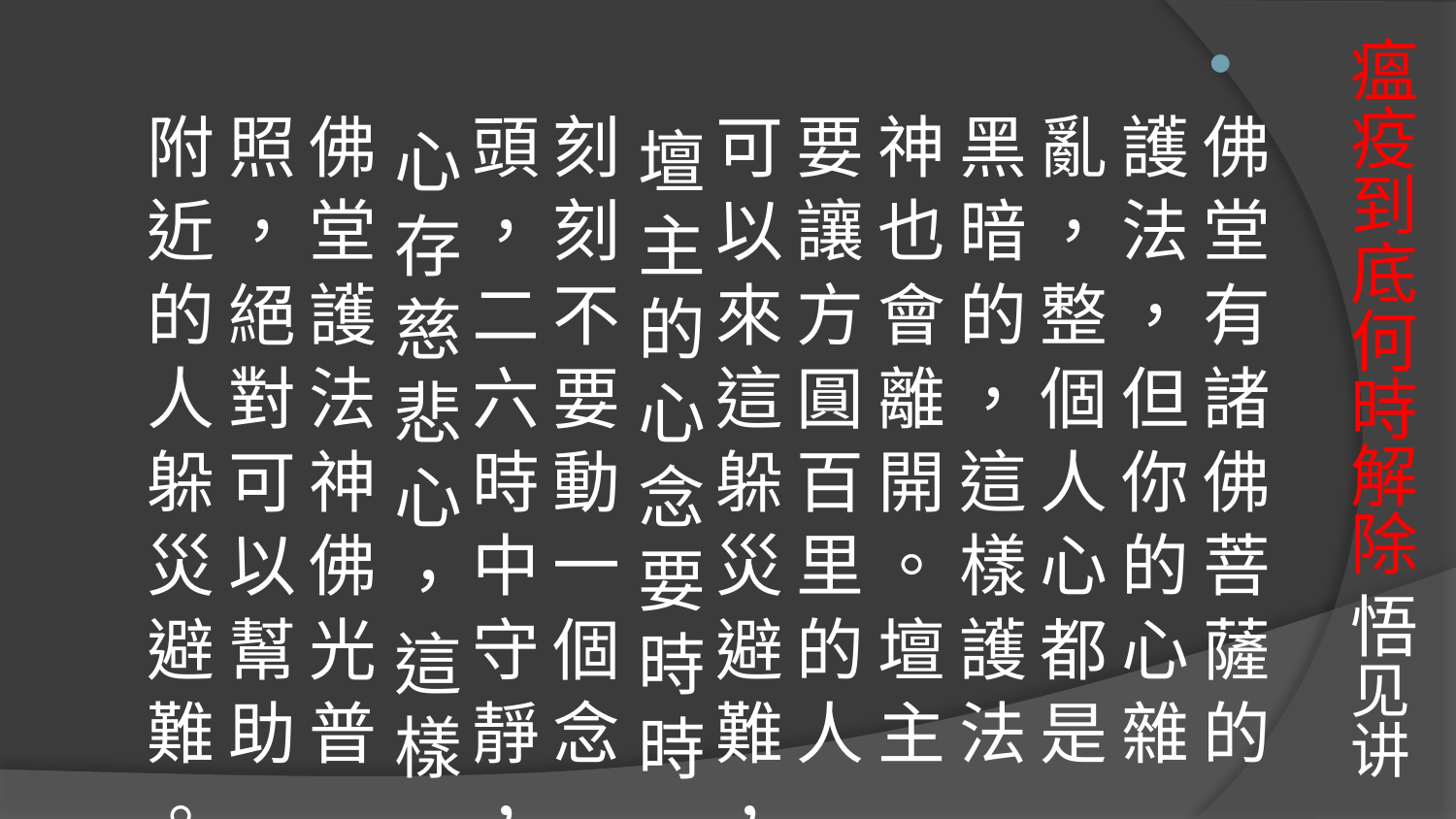

# 瘟疫到底何時解除 悟见讲
佛 堂 有 諸 佛 菩 薩 的 護 法 ， 但 你 的 心 雜 亂 ， 整 個 人 心 都 是 黑 暗 的 ， 這 樣 護 法 神 也 會 離 開 。 壇 主 要 讓 方 圓 百 里 的 人 可 以 來 這 躲 災 避 難 ， 壇 主 的 心 念 要 時 時 刻 刻 不 要 動 一 個 念 頭 ， 二 六 時 中 守 靜 ， 心 存 慈 悲 心 ， 這 樣 佛 堂 護 法 神 佛 光 普 照 ， 絕 對 可 以 幫 助 附 近 的 人 躲 災 避 難 。